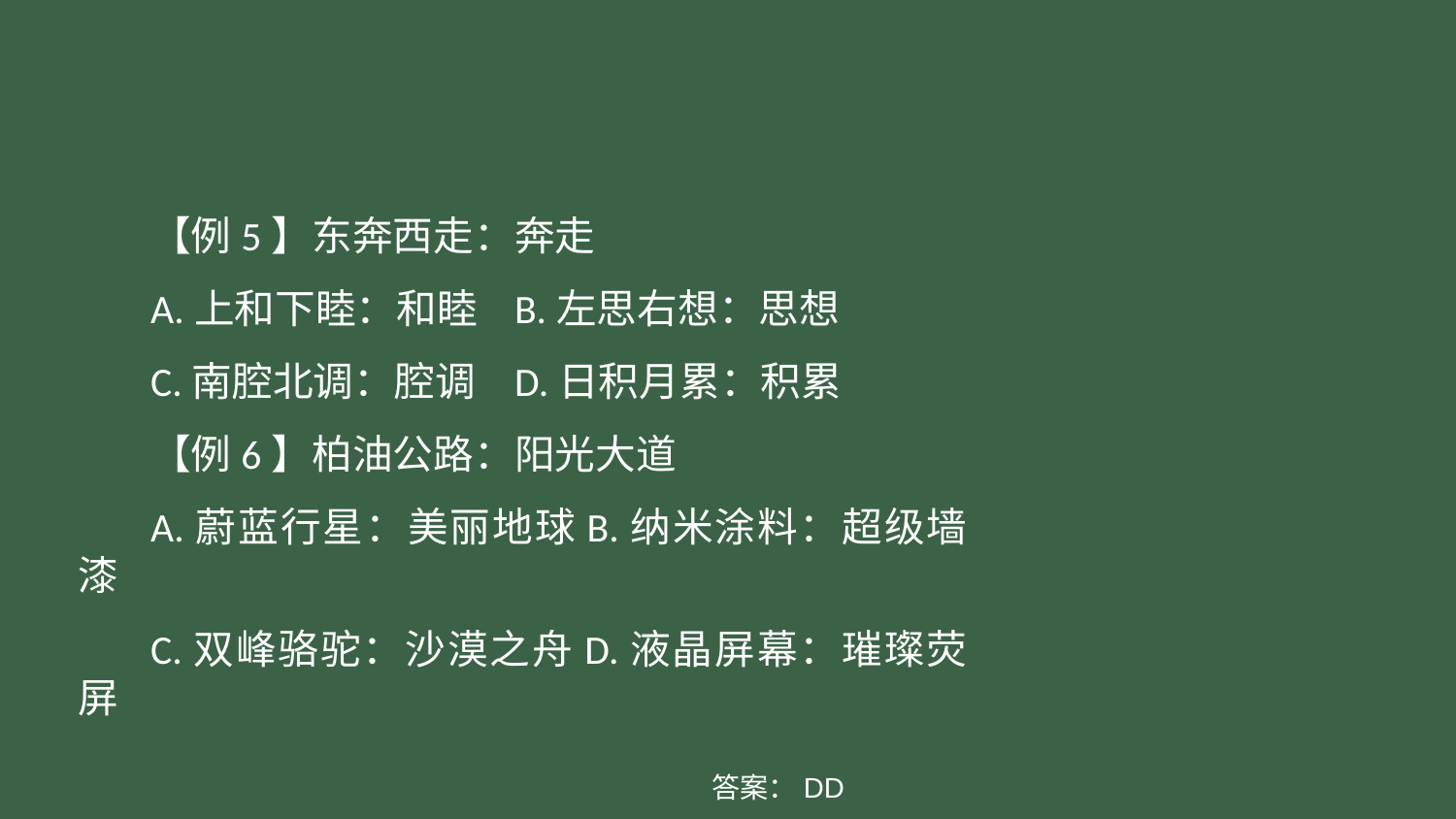

#

【例5】东奔西走：奔走
A.上和下睦：和睦	B.左思右想：思想
C.南腔北调：腔调	D.日积月累：积累
【例6】柏油公路：阳光大道
A.蔚蓝行星：美丽地球B.纳米涂料：超级墙漆
C.双峰骆驼：沙漠之舟D.液晶屏幕：璀璨荧屏
答案：DD